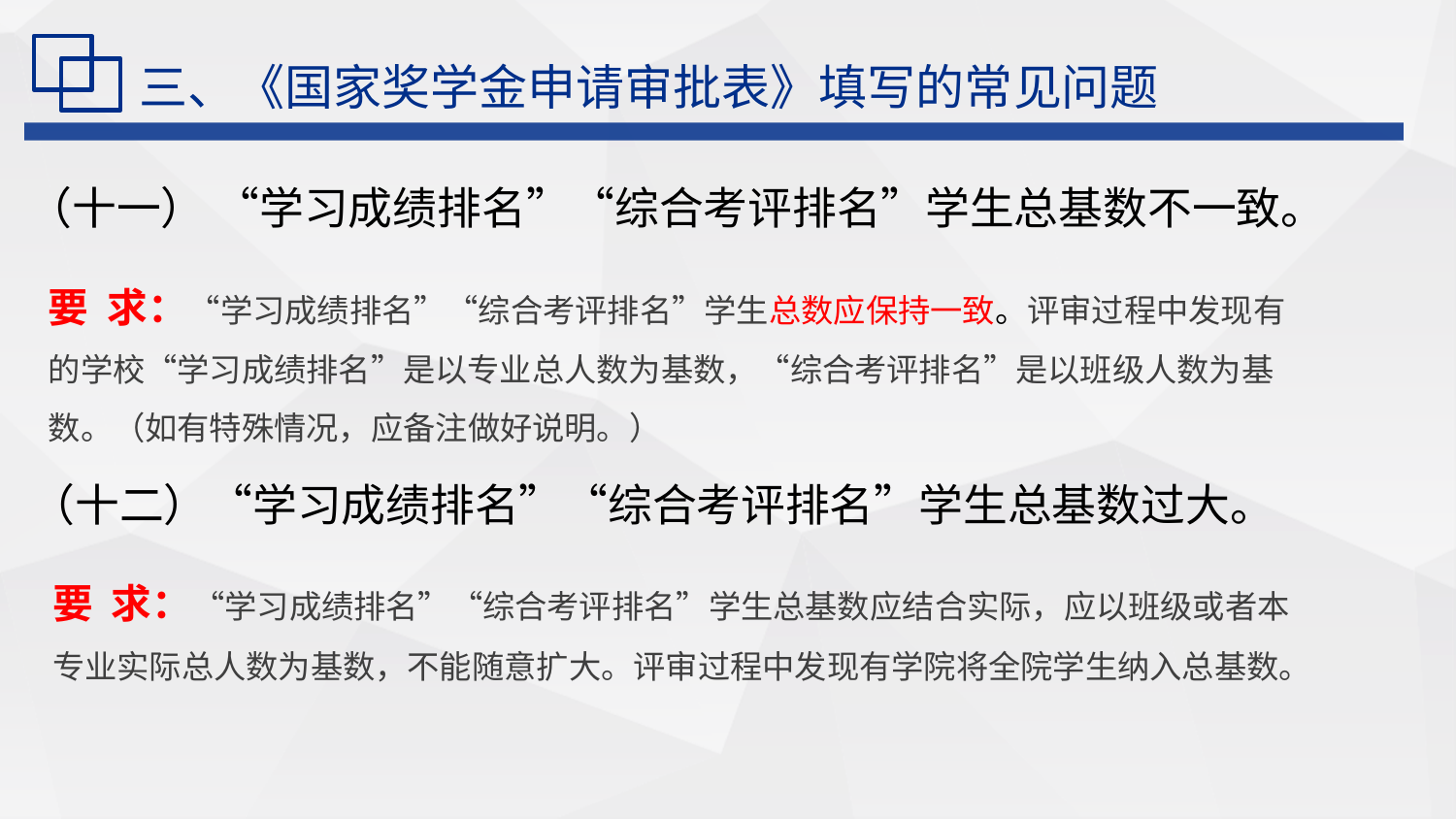

三、《国家奖学金申请审批表》填写的常见问题

（十一） “学习成绩排名”“综合考评排名”学生总基数不一致。
要  求：“学习成绩排名”“综合考评排名”学生总数应保持一致。评审过程中发现有的学校“学习成绩排名”是以专业总人数为基数，“综合考评排名”是以班级人数为基数。（如有特殊情况，应备注做好说明。）
（十二）“学习成绩排名”“综合考评排名”学生总基数过大。
要  求：“学习成绩排名”“综合考评排名”学生总基数应结合实际，应以班级或者本专业实际总人数为基数，不能随意扩大。评审过程中发现有学院将全院学生纳入总基数。